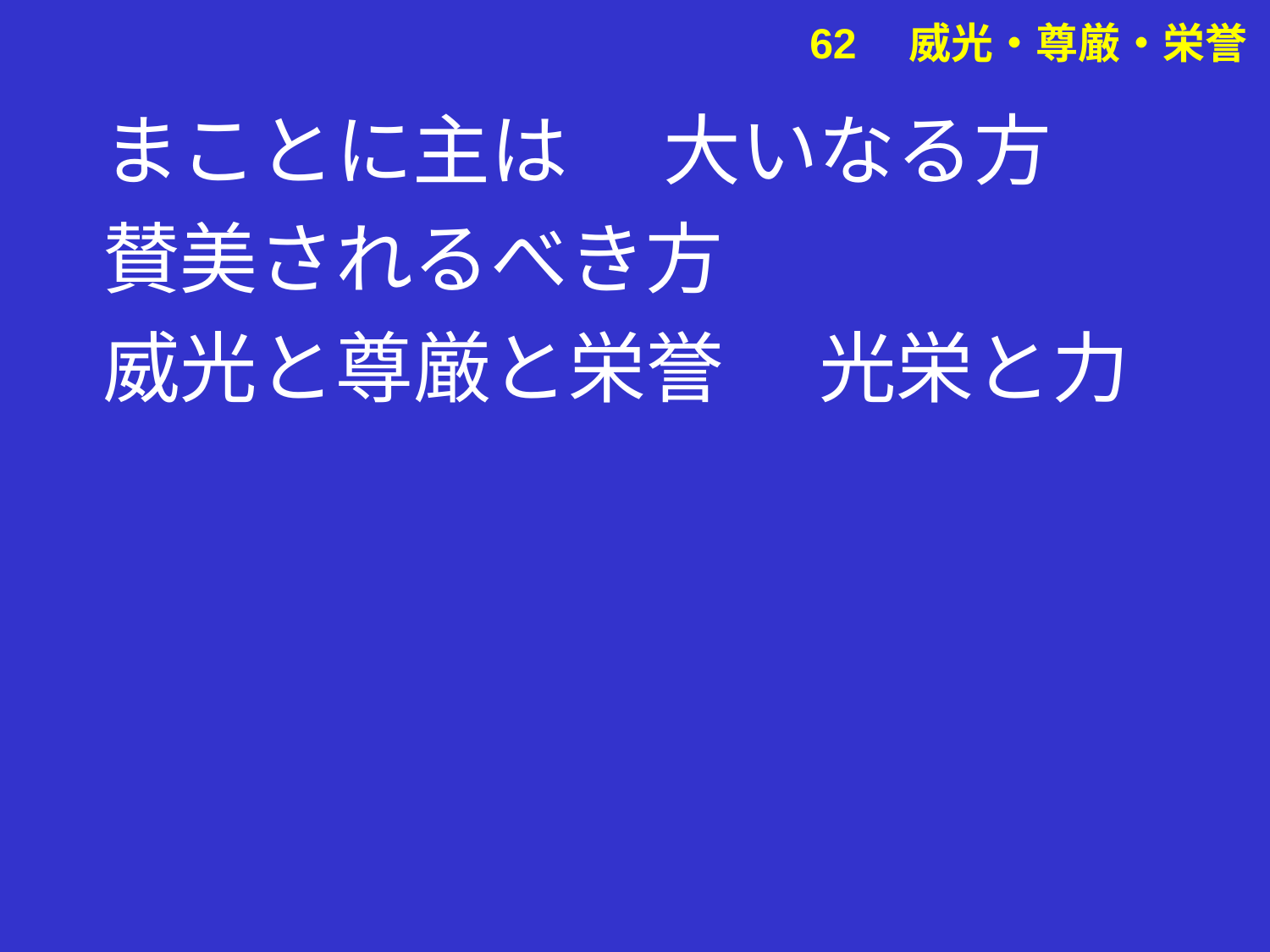

まことに主は 　大いなる方
賛美されるべき方
威光と尊厳と栄誉　 光栄と力
# 62　威光・尊厳・栄誉